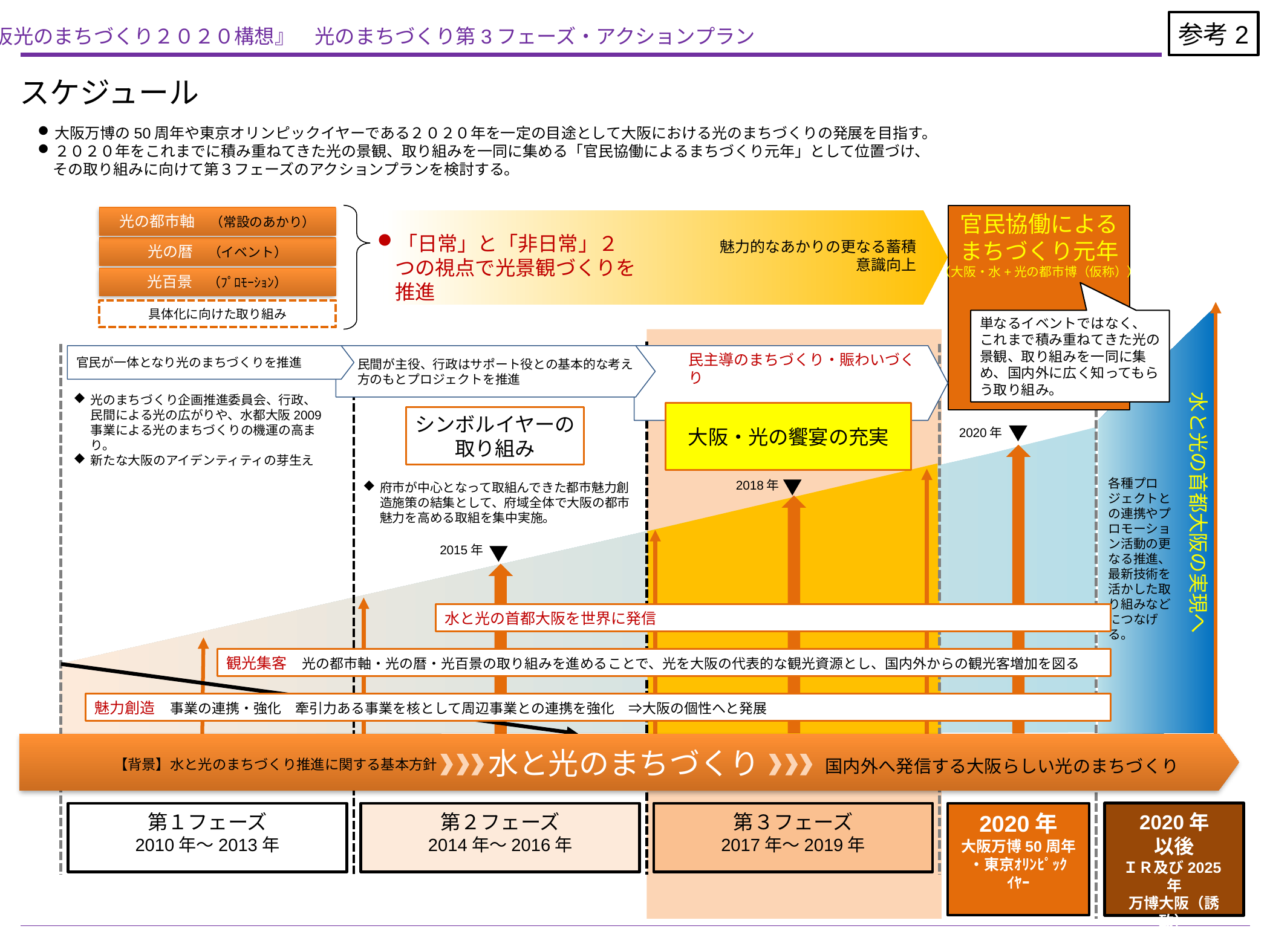

参考2
スケジュール
大阪万博の50周年や東京オリンピックイヤーである２０２０年を一定の目途として大阪における光のまちづくりの発展を目指す。
２０２０年をこれまでに積み重ねてきた光の景観、取り組みを一同に集める「官民協働によるまちづくり元年」として位置づけ、
　その取り組みに向けて第３フェーズのアクションプランを検討する。

官民協働による
まちづくり元年
（大阪・水+光の都市博（仮称））
光の都市軸　（常設のあかり）

「日常」と「非日常」２つの視点で光景観づくりを推進
魅力的なあかりの更なる蓄積
意識向上
光の暦　（イベント）
光百景　（ﾌﾟﾛﾓｰｼｮﾝ）
具体化に向けた取り組み

単なるイベントではなく、これまで積み重ねてきた光の景観、取り組みを一同に集め、国内外に広く知ってもらう取り組み。

民間が主役、行政はサポート役との基本的な考え方のもとプロジェクトを推進
官民が一体となり光のまちづくりを推進
民主導のまちづくり・賑わいづくり
水と光の首都大阪の実現へ
光のまちづくり企画推進委員会、行政、民間による光の広がりや、水都大阪2009事業による光のまちづくりの機運の高まり。
新たな大阪のアイデンティティの芽生え

大阪・光の饗宴の充実
シンボルイヤーの
取り組み
2020年

各種プロジェクトとの連携やプロモーション活動の更なる推進、最新技術を活かした取り組みなどにつなげる。

2018年
府市が中心となって取組んできた都市魅力創造施策の結集として、府域全体で大阪の都市魅力を高める取組を集中実施。

2015年

水と光の首都大阪を世界に発信
観光集客　光の都市軸・光の暦・光百景の取り組みを進めることで、光を大阪の代表的な観光資源とし、国内外からの観光客増加を図る
魅力創造　事業の連携・強化　牽引力ある事業を核として周辺事業との連携を強化　⇒大阪の個性へと発展
水と光のまちづくり
国内外へ発信する大阪らしい光のまちづくり
【背景】水と光のまちづくり推進に関する基本方針

第１フェーズ
2010年～2013年
第２フェーズ
2014年～2016年
第３フェーズ
2017年～2019年
2020年
大阪万博50周年
・東京ｵﾘﾝﾋﾟｯｸ
ｲﾔｰ
2020年
以後
ＩＲ及び2025年
万博大阪（誘致）